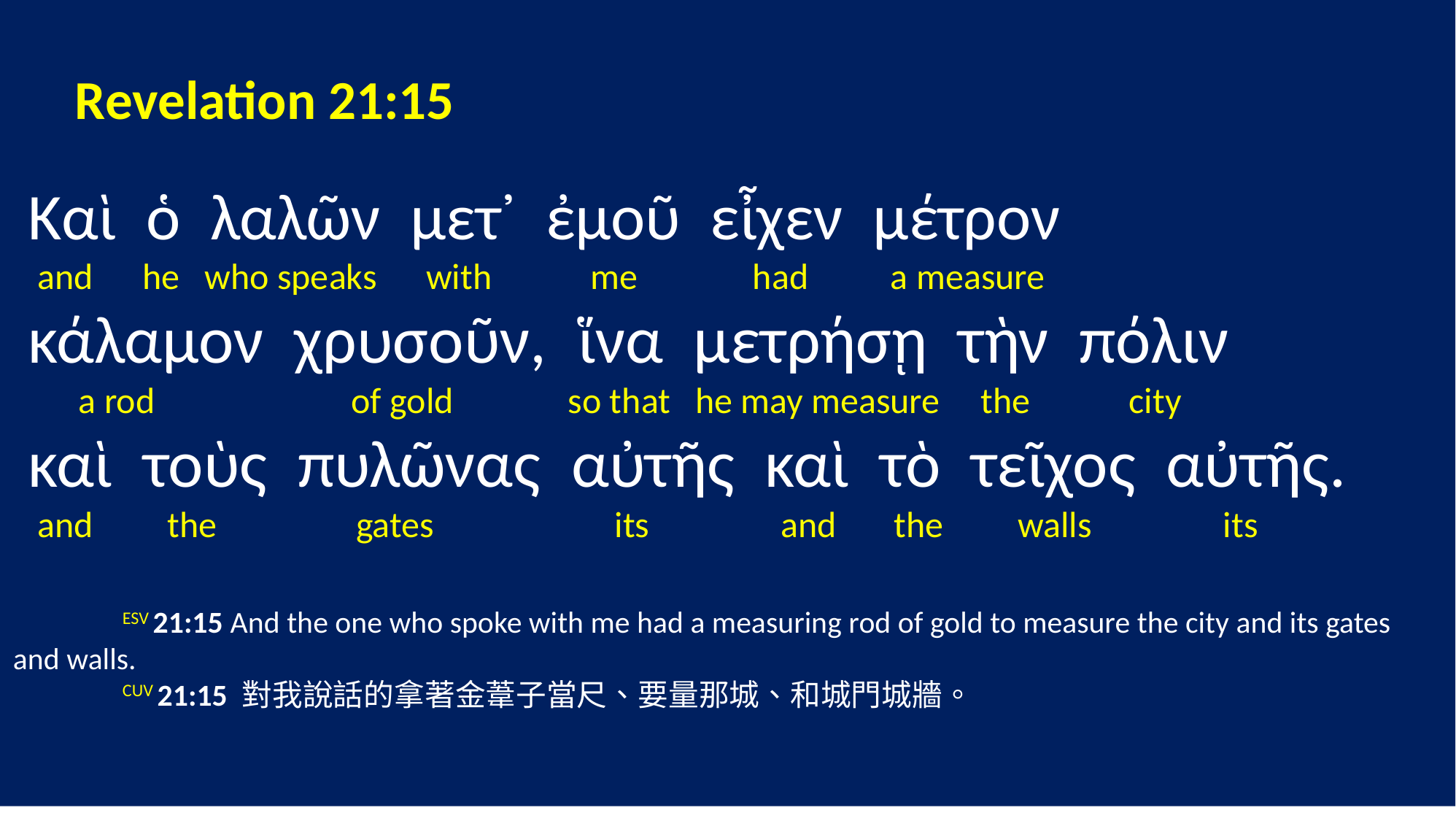

Revelation 21:15

 Καὶ  ὁ  λαλῶν  μετ᾽  ἐμοῦ  εἶχεν  μέτρον
   and      he   who speaks      with            me              had          a measure
 κάλαμον  χρυσοῦν,  ἵνα  μετρήσῃ  τὴν  πόλιν
        a rod                        of gold              so that   he may measure     the            city
 καὶ  τοὺς  πυλῶνας  αὐτῆς  καὶ  τὸ  τεῖχος  αὐτῆς.
   and         the                 gates                      its                and       the         walls                its

	ESV 21:15 And the one who spoke with me had a measuring rod of gold to measure the city and its gates and walls.
	CUV 21:15 對我說話的拿著金葦子當尺、要量那城、和城門城牆。